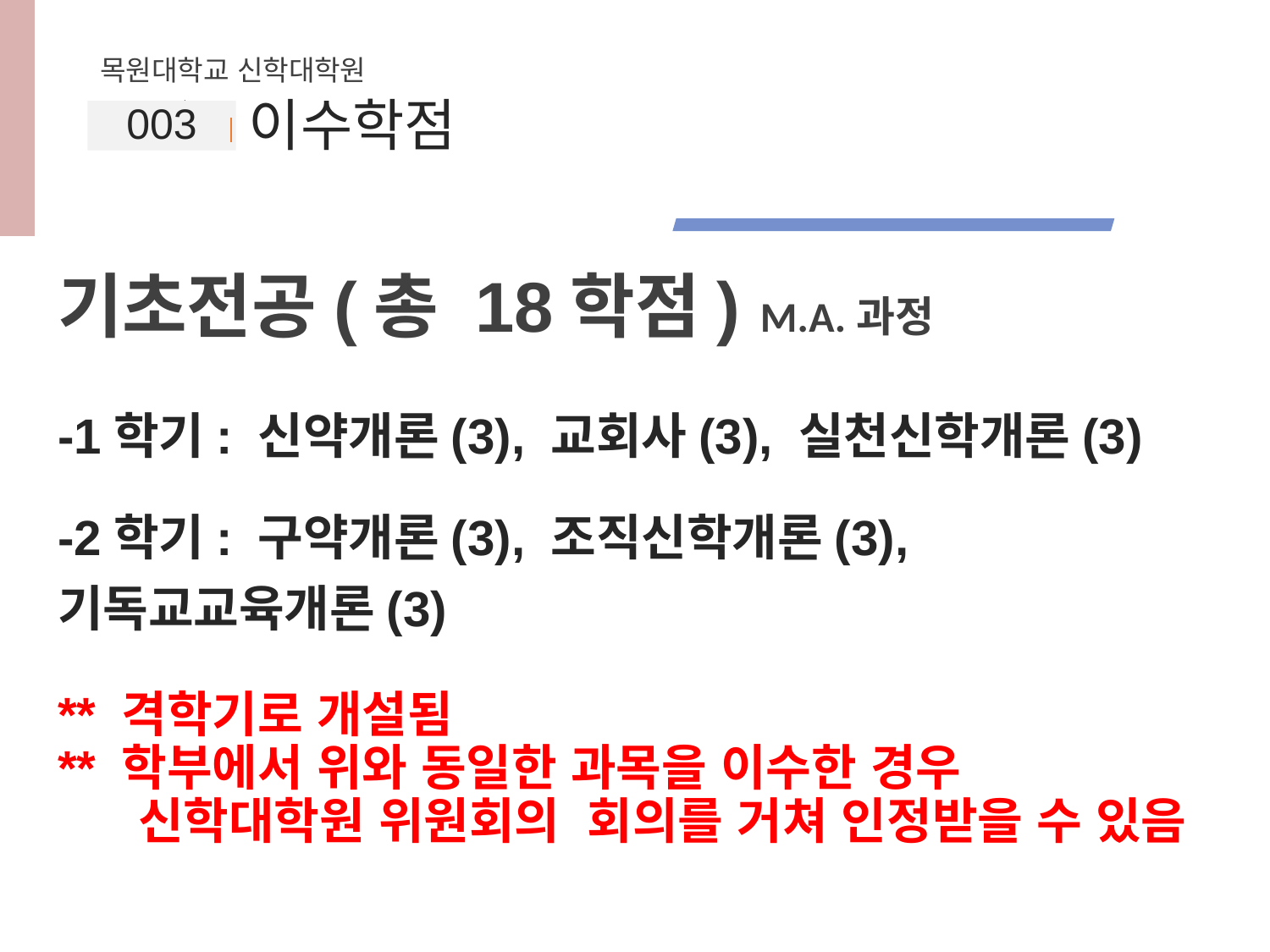

목원대학교 신학대학원
003
이수학점
기초전공(총 18학점) M.A.과정

-1학기: 신약개론(3), 교회사(3), 실천신학개론(3)

-2학기: 구약개론(3), 조직신학개론(3), 기독교교육개론(3)

** 격학기로 개설됨
** 학부에서 위와 동일한 과목을 이수한 경우
     신학대학원 위원회의  회의를 거쳐 인정받을 수 있음